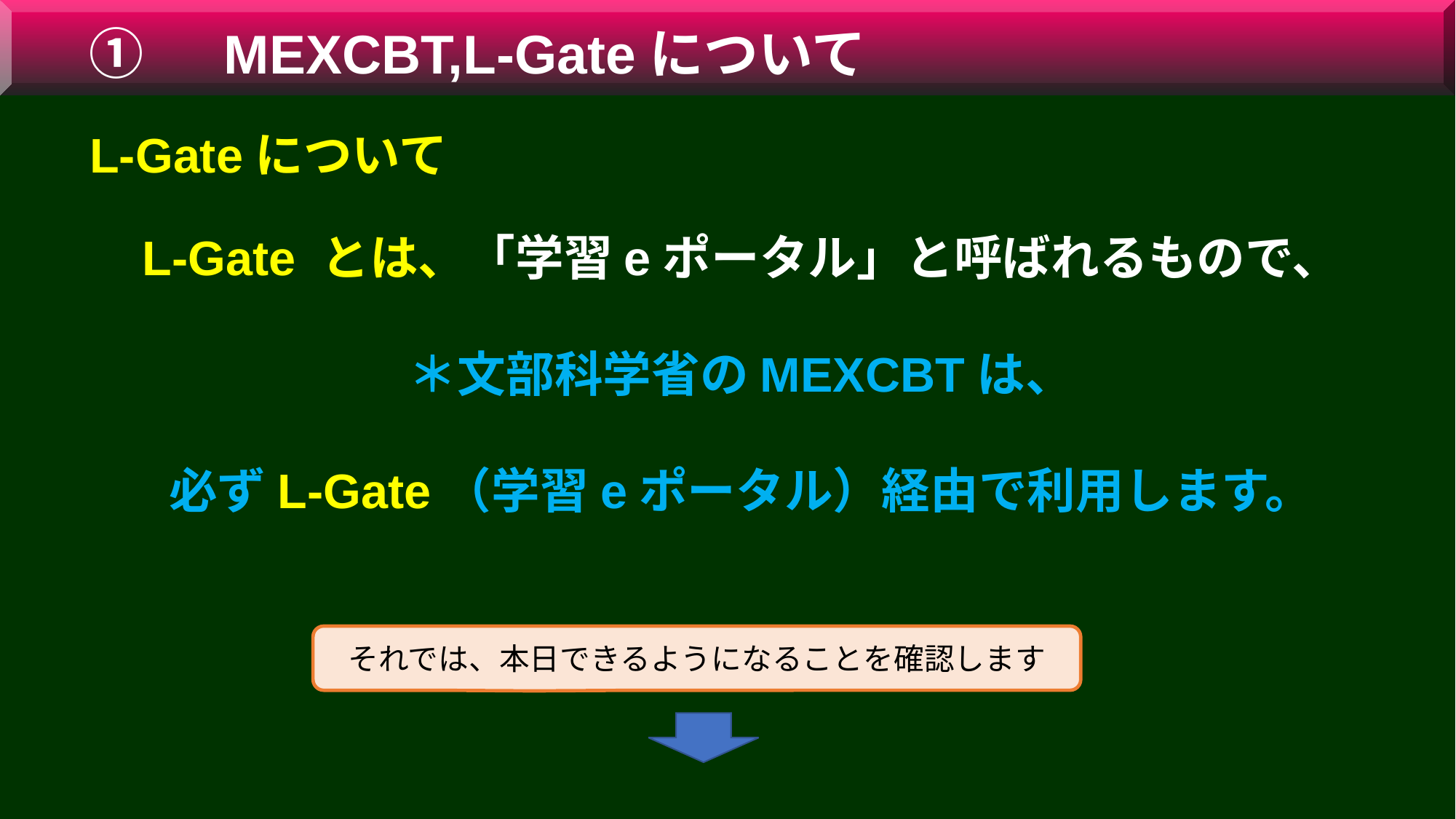

①　 MEXCBT,L-Gateについて
L-Gateについて
L-Gate とは、「学習eポータル」と呼ばれるもので、

＊文部科学省のMEXCBTは、

必ずL-Gate（学習eポータル）経由で利用します。
それでは、本日できるようになることを確認します